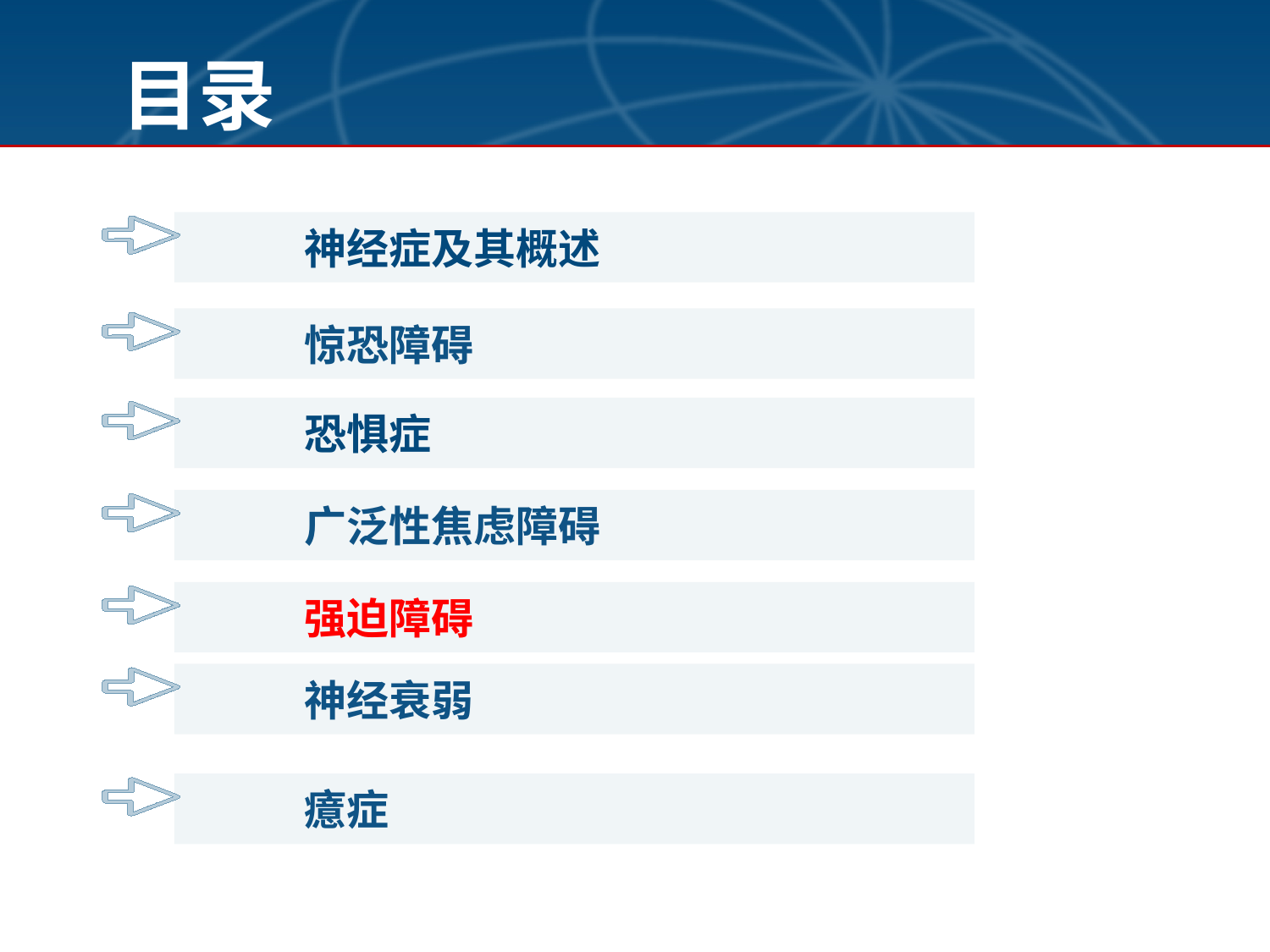

目录

神经症及其概述

惊恐障碍

恐惧症

广泛性焦虑障碍

强迫障碍

神经衰弱

癔症